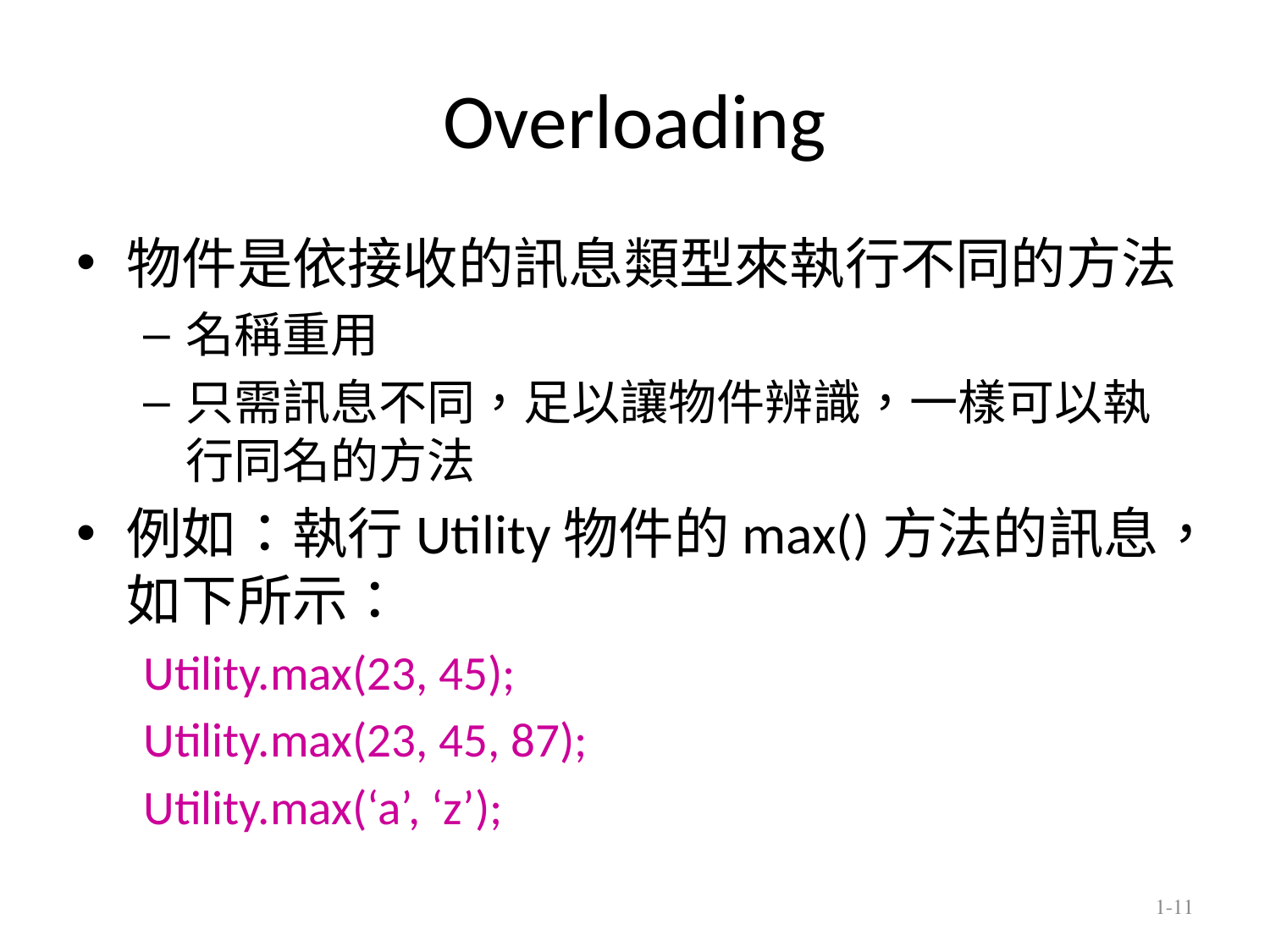

# Overloading
物件是依接收的訊息類型來執行不同的方法
名稱重用
只需訊息不同，足以讓物件辨識，一樣可以執行同名的方法
例如：執行Utility物件的max()方法的訊息，如下所示：
Utility.max(23, 45);
Utility.max(23, 45, 87);
Utility.max(‘a’, ‘z’);
1-11